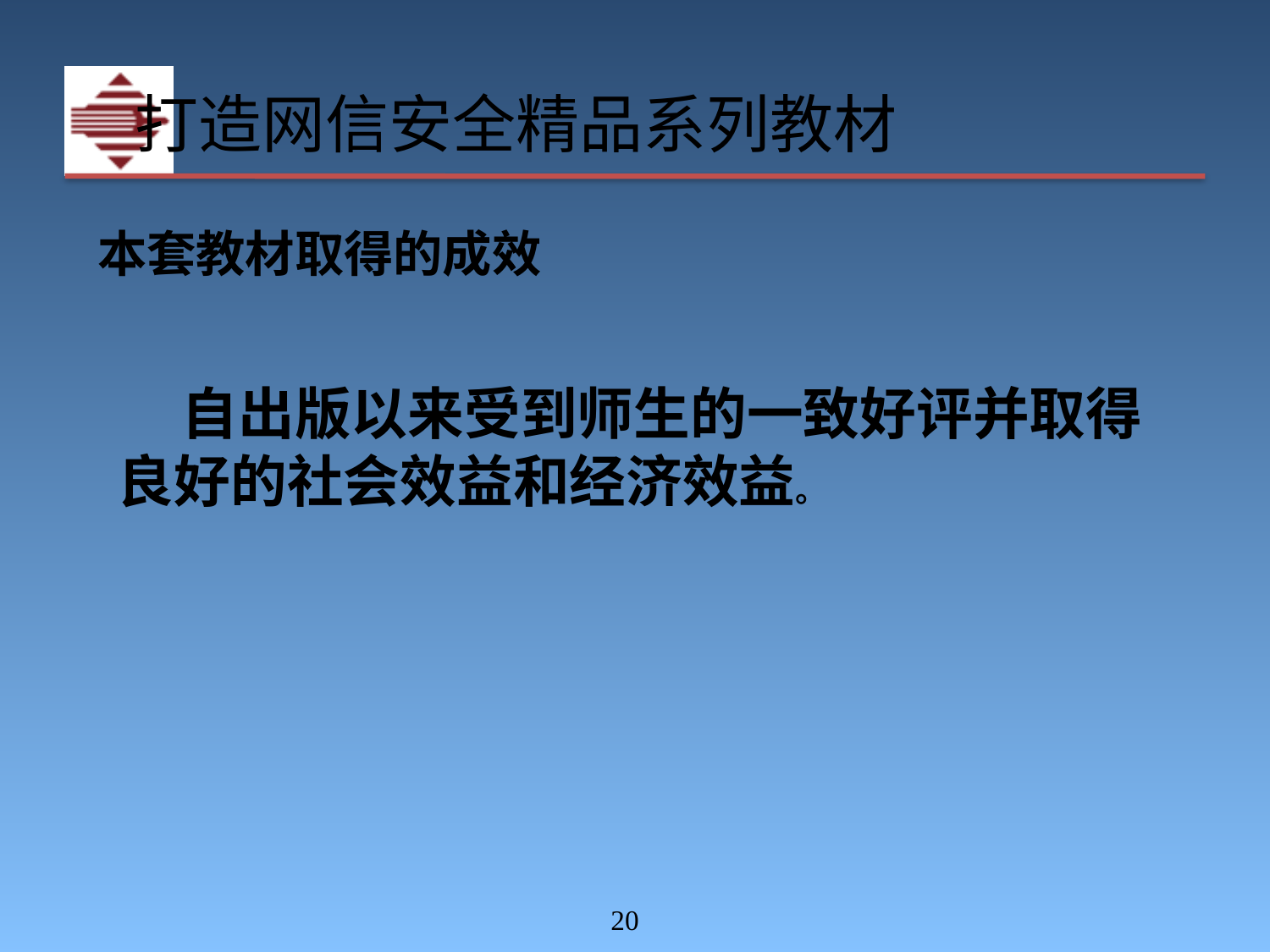

打造网信安全精品系列教材
本套教材取得的成效

    自出版以来受到师生的一致好评并取得良好的社会效益和经济效益。
20